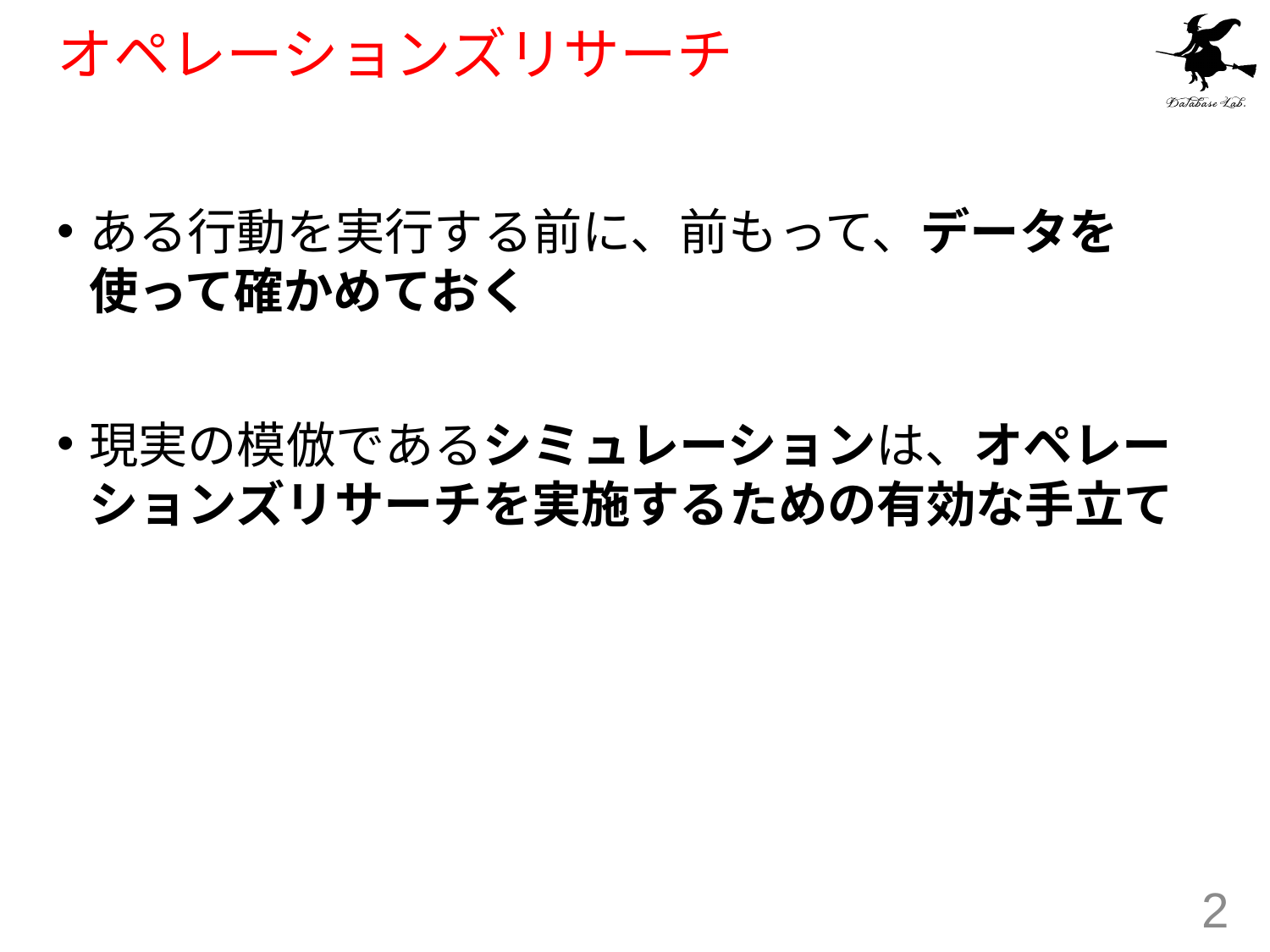

# オペレーションズリサーチ

ある行動を実行する前に、前もって、データを使って確かめておく

現実の模倣であるシミュレーションは、オペレーションズリサーチを実施するための有効な手立て

2